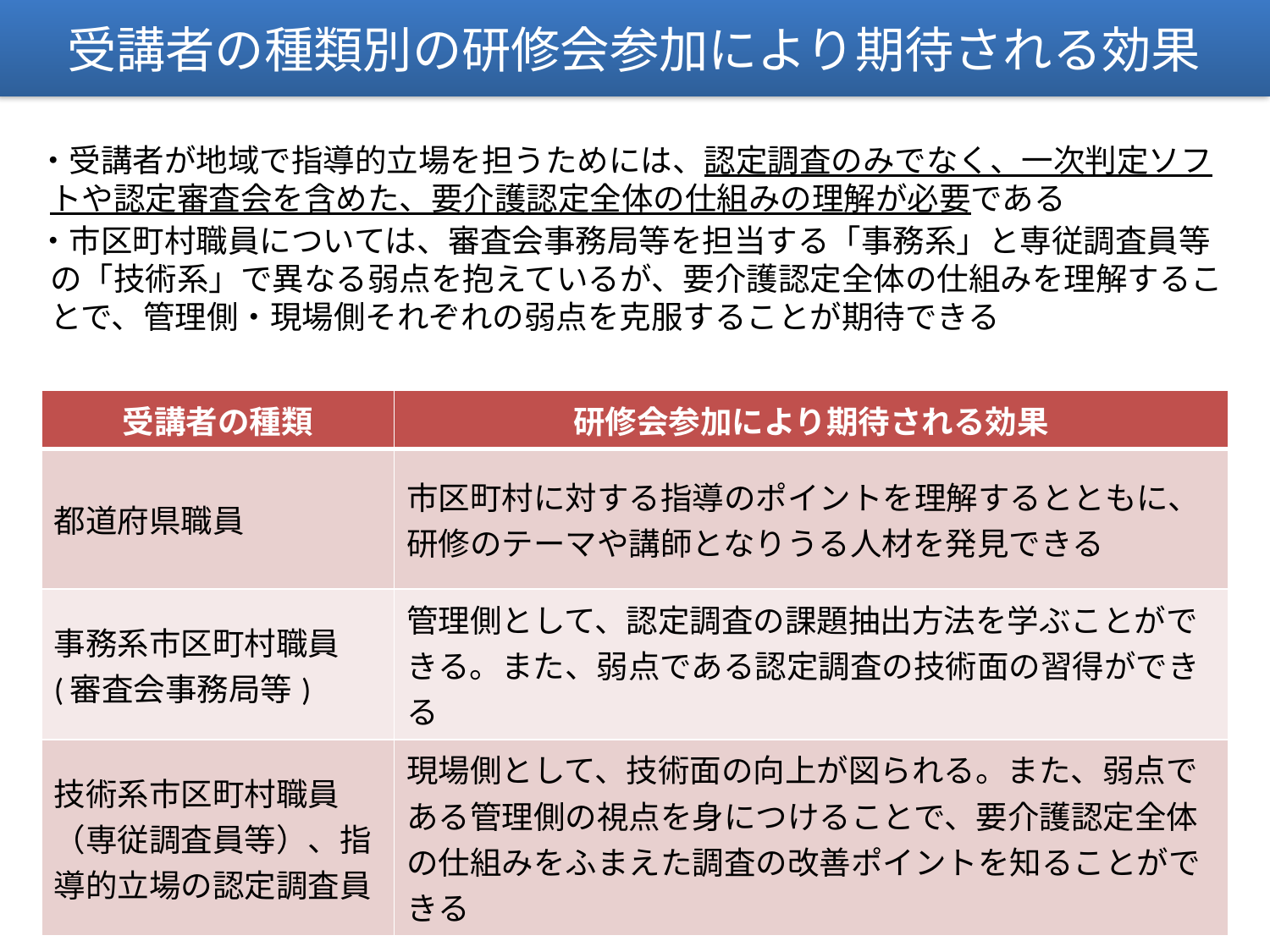

受講者の種類別の研修会参加により期待される効果
・受講者が地域で指導的立場を担うためには、認定調査のみでなく、一次判定ソフトや認定審査会を含めた、要介護認定全体の仕組みの理解が必要である
・市区町村職員については、審査会事務局等を担当する「事務系」と専従調査員等の「技術系」で異なる弱点を抱えているが、要介護認定全体の仕組みを理解することで、管理側・現場側それぞれの弱点を克服することが期待できる
| 受講者の種類 | 研修会参加により期待される効果 |
| --- | --- |
| 都道府県職員 | 市区町村に対する指導のポイントを理解するとともに、研修のテーマや講師となりうる人材を発見できる |
| 事務系市区町村職員 (審査会事務局等) | 管理側として、認定調査の課題抽出方法を学ぶことができる。また、弱点である認定調査の技術面の習得ができる |
| 技術系市区町村職員 （専従調査員等）、指導的立場の認定調査員 | 現場側として、技術面の向上が図られる。また、弱点である管理側の視点を身につけることで、要介護認定全体の仕組みをふまえた調査の改善ポイントを知ることができる |